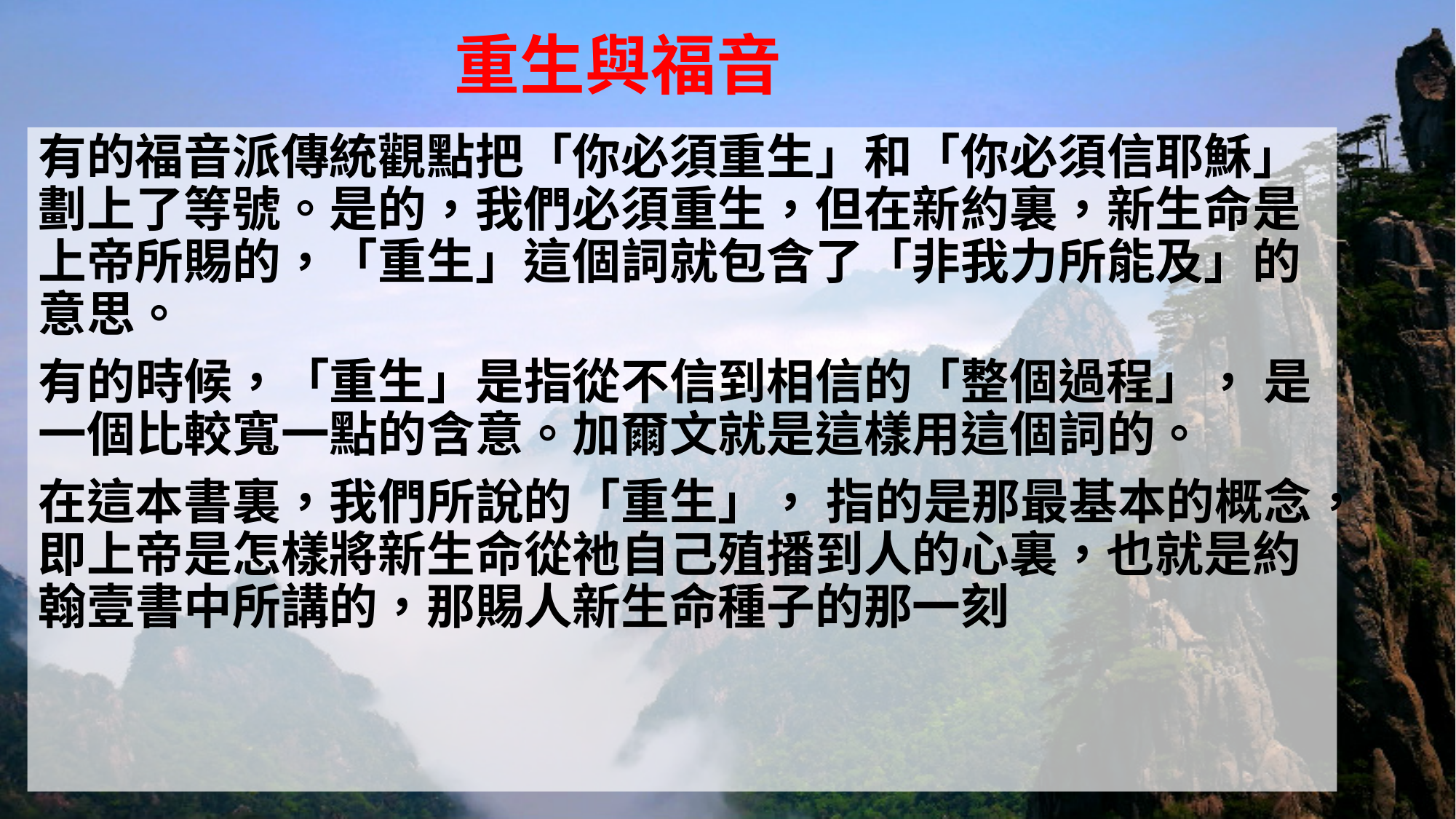

# 重生與福音
有的福音派傳統觀點把「你必須重生」和「你必須信耶穌」劃上了等號。是的，我們必須重生，但在新約裏，新生命是上帝所賜的，「重生」這個詞就包含了「非我力所能及」的意思。
有的時候，「重生」是指從不信到相信的「整個過程」， 是一個比較寬一點的含意。加爾文就是這樣用這個詞的。
在這本書裏，我們所說的「重生」， 指的是那最基本的概念，即上帝是怎樣將新生命從祂自己殖播到人的心裏，也就是約翰壹書中所講的，那賜人新生命種子的那一刻